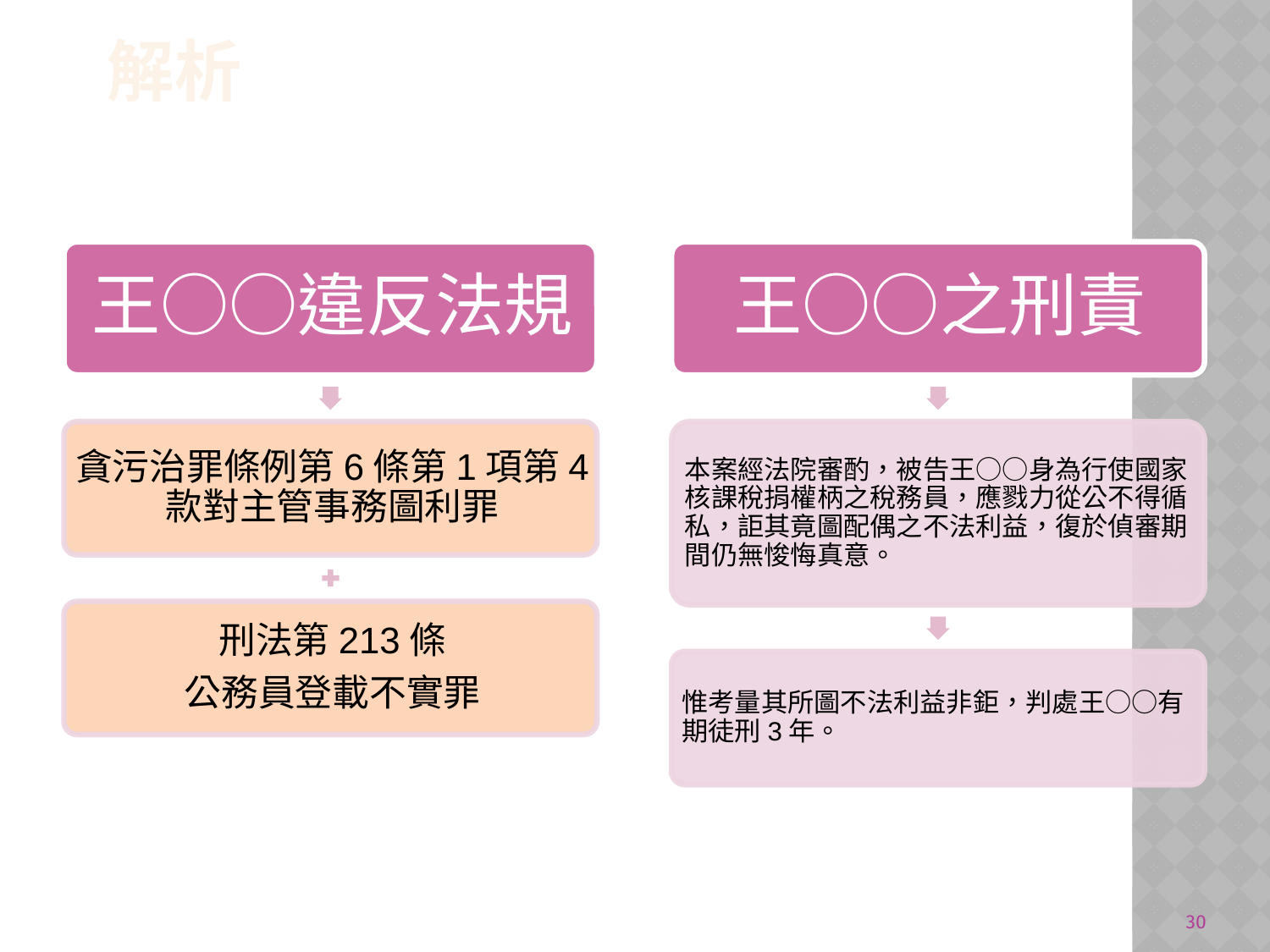

解析
王○○違反法規
貪污治罪條例第6條第1項第4款對主管事務圖利罪
刑法第213條
公務員登載不實罪
王○○之刑責
本案經法院審酌，被告王○○身為行使國家核課稅捐權柄之稅務員，應戮力從公不得循私，詎其竟圖配偶之不法利益，復於偵審期間仍無悛悔真意。
惟考量其所圖不法利益非鉅，判處王○○有期徒刑3年。
30